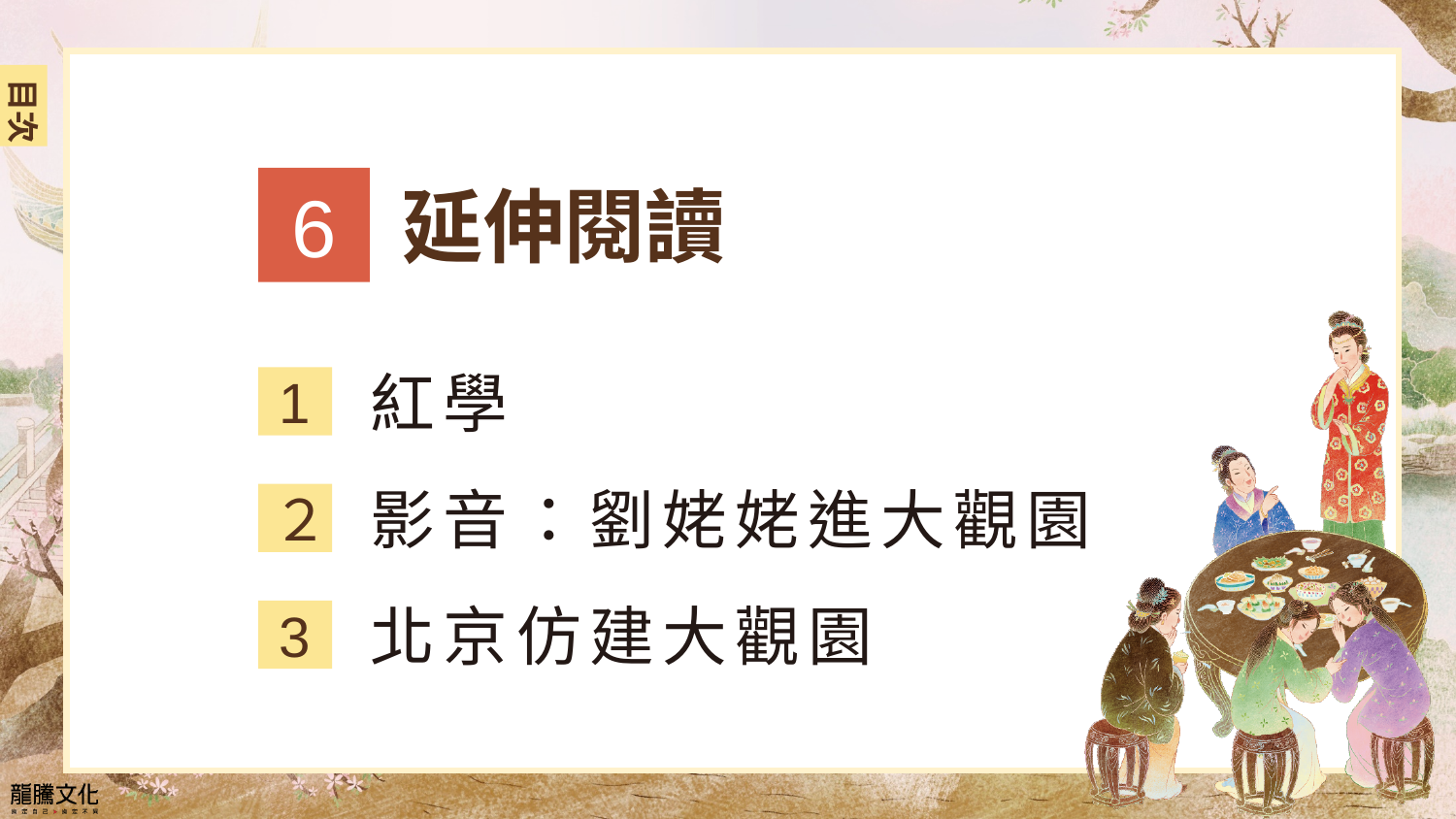

6
延伸閱讀
紅學

1
影音：劉姥姥進大觀園

２
北京仿建大觀園

3